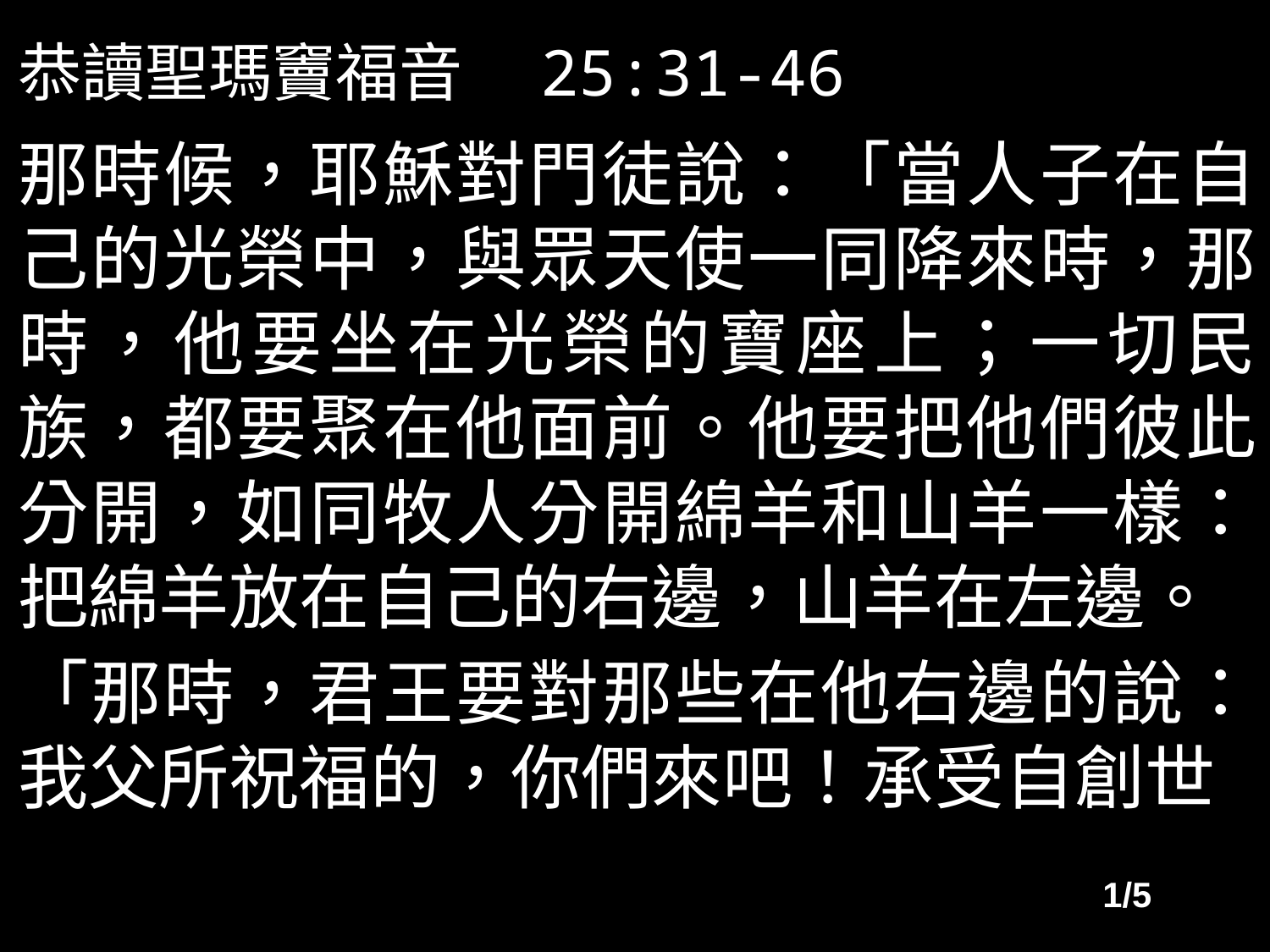

恭讀聖瑪竇福音　25:31-46
那時候，耶穌對門徒說：「當人子在自己的光榮中，與眾天使一同降來時，那時，他要坐在光榮的寶座上；一切民族，都要聚在他面前。他要把他們彼此分開，如同牧人分開綿羊和山羊一樣：把綿羊放在自己的右邊，山羊在左邊。
「那時，君王要對那些在他右邊的說：我父所祝福的，你們來吧！承受自創世

1/5